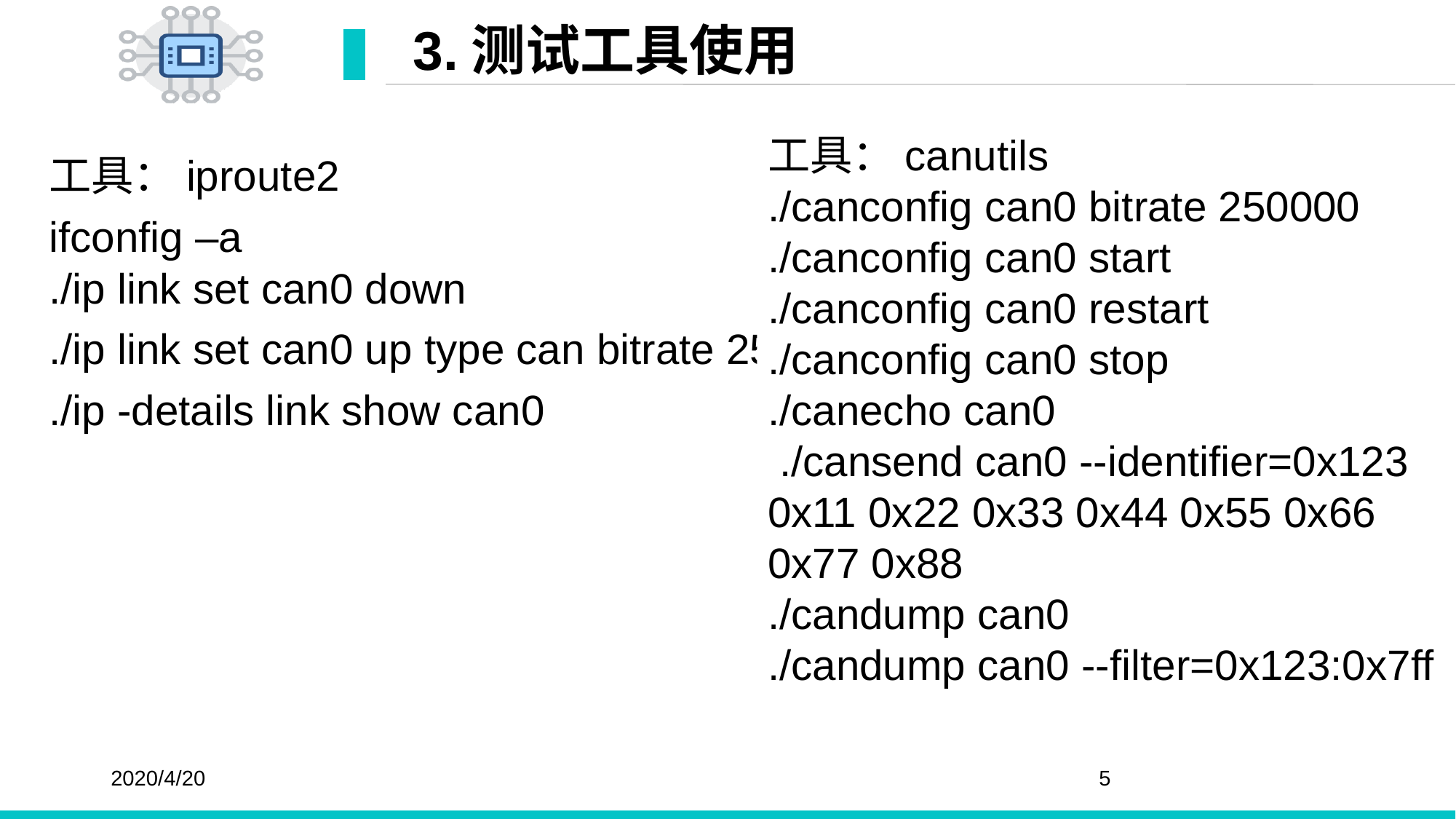

# 3.测试工具使用
工具：canutils
./canconfig can0 bitrate 250000
./canconfig can0 start
./canconfig can0 restart
./canconfig can0 stop
./canecho can0
 ./cansend can0 --identifier=0x123 0x11 0x22 0x33 0x44 0x55 0x66 0x77 0x88
./candump can0
./candump can0 --filter=0x123:0x7ff
工具：iproute2
ifconfig –a
./ip link set can0 down
./ip link set can0 up type can bitrate 250000
./ip -details link show can0

2020/4/20
5